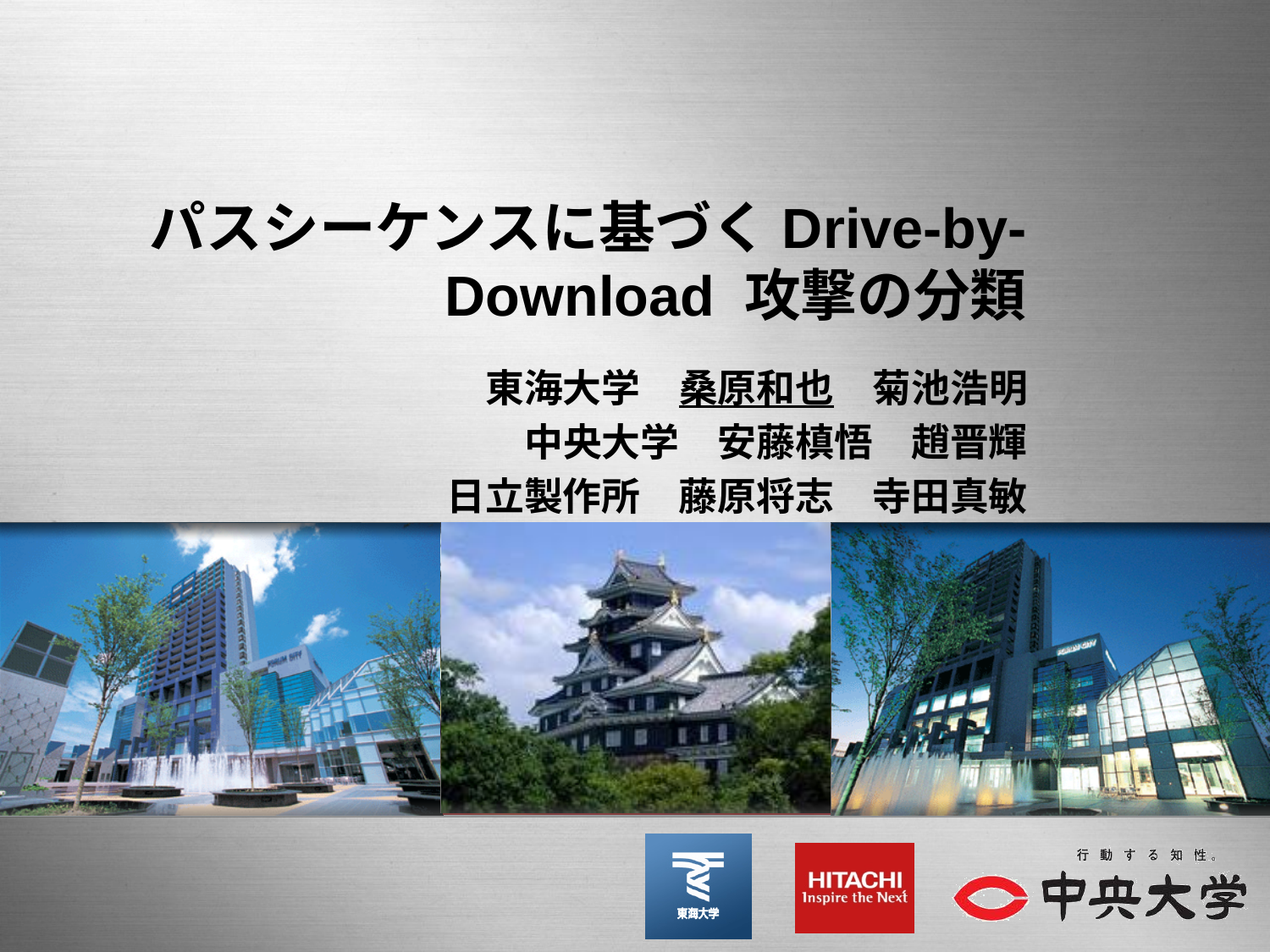

# パスシーケンスに基づくDrive-by-Download 攻撃の分類
東海大学　桑原和也　菊池浩明
中央大学　安藤槙悟　趙晋輝
日立製作所　藤原将志　寺田真敏